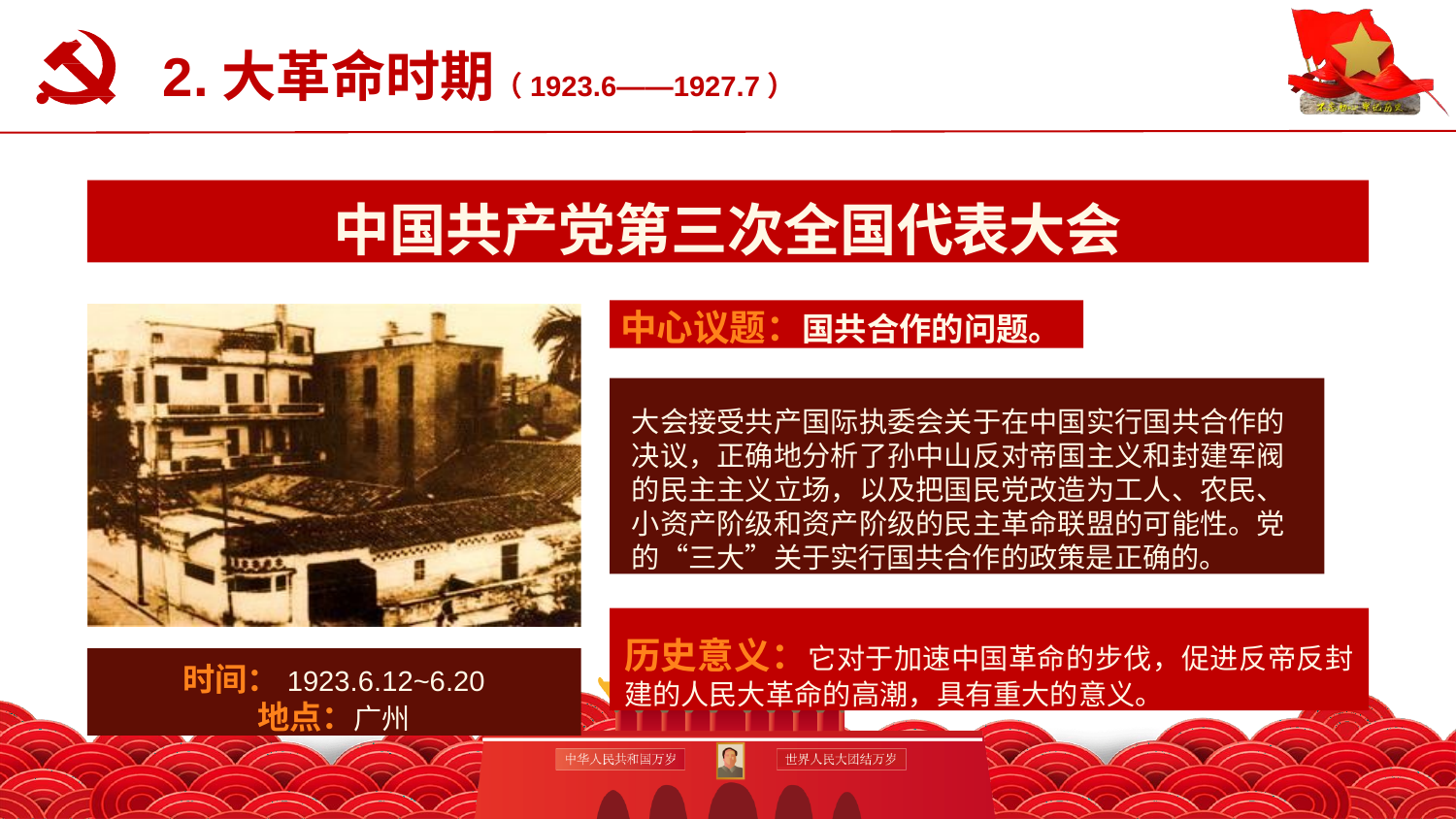

2.大革命时期（1923.6——1927.7）
认真学习党史新中国史

中国共产党第三次全国代表大会
中心议题：国共合作的问题。

大会接受共产国际执委会关于在中国实行国共合作的决议，正确地分析了孙中山反对帝国主义和封建军阀的民主主义立场，以及把国民党改造为工人、农民、 小资产阶级和资产阶级的民主革命联盟的可能性。党的“三大”关于实行国共合作的政策是正确的。
历史意义：它对于加速中国革命的步伐，促进反帝反封
建的人民大革命的高潮，具有重大的意义。
时间：1923.6.12~6.20
地点：广州